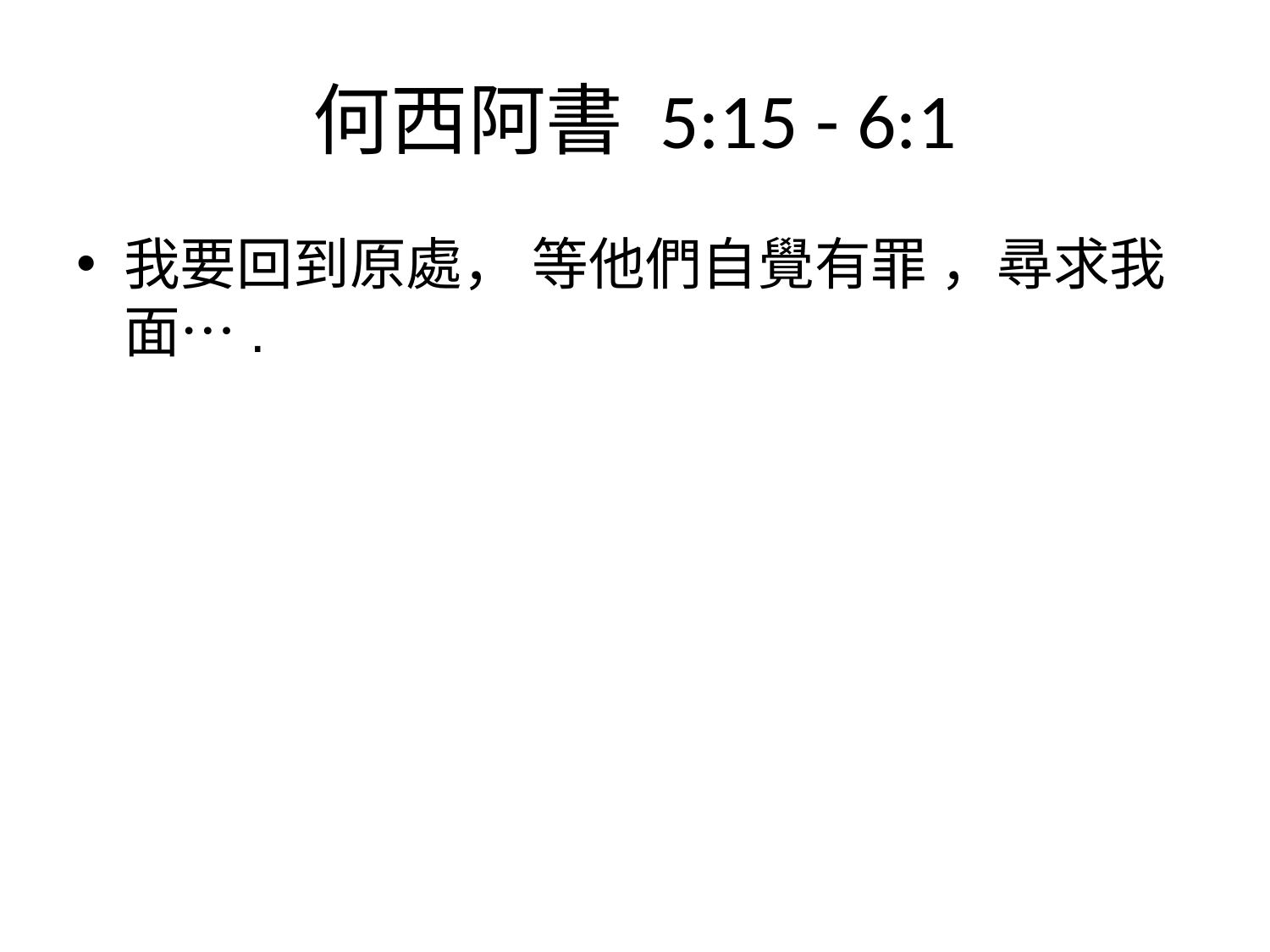

# 何西阿書‬ ‭5:15 - 6:1
我要回到原處， 等他們自覺有罪 ，尋求我面….